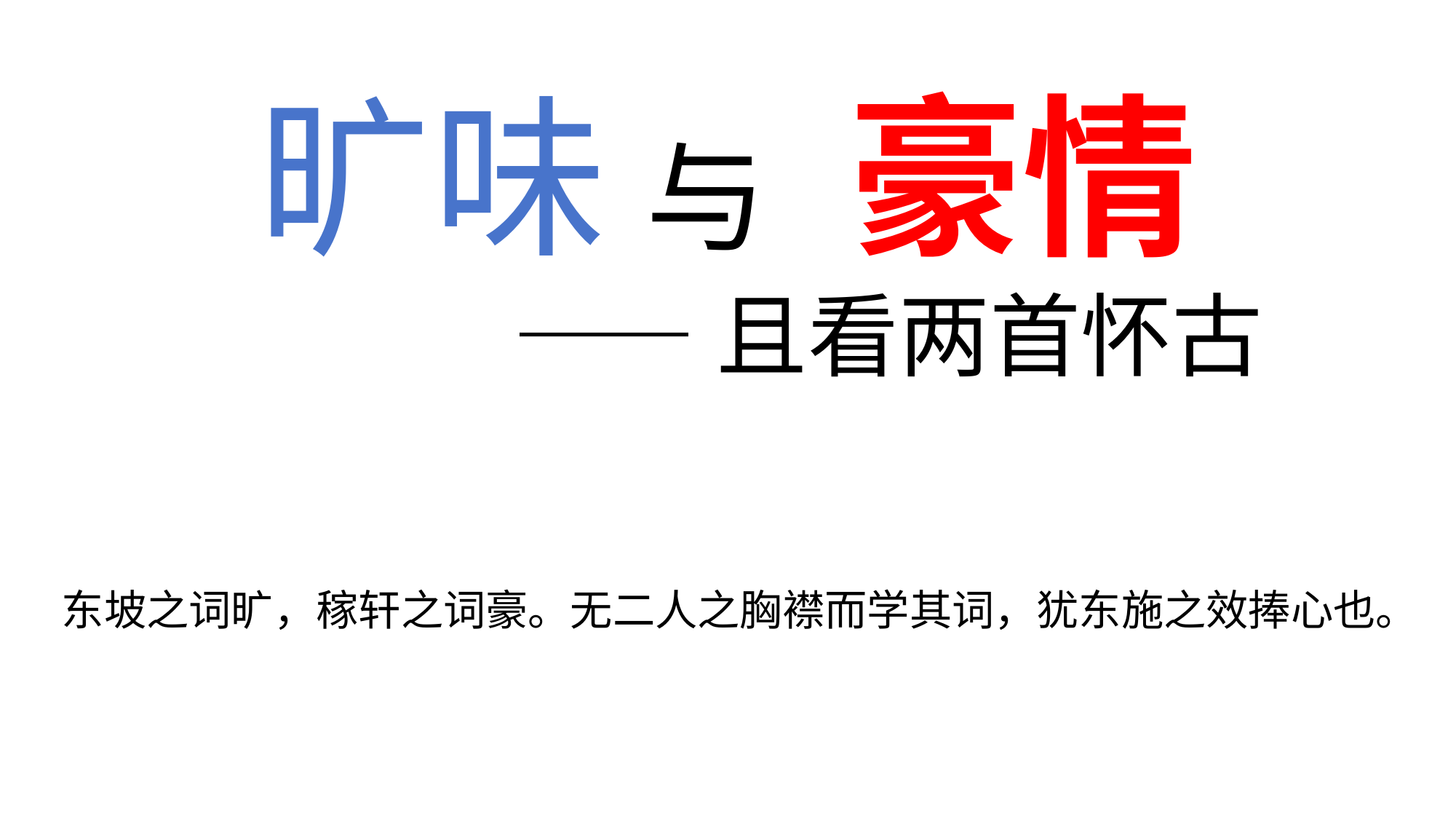

# 旷味 与   豪情
——且看两首怀古
东坡之词旷，稼轩之词豪。无二人之胸襟而学其词，犹东施之效捧心也。